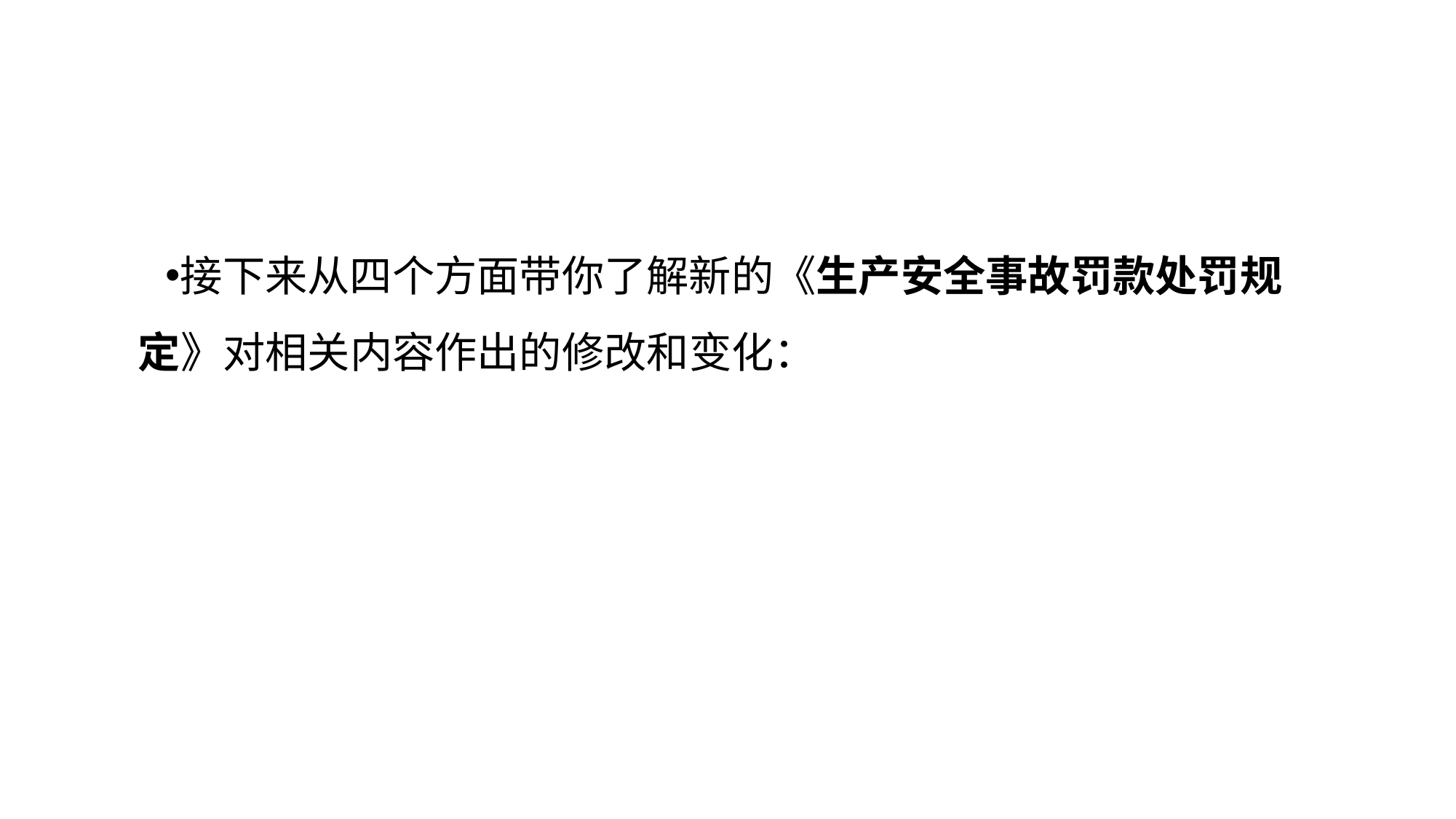

#
接下来从四个方面带你了解新的《生产安全事故罚款处罚规定》对相关内容作出的修改和变化：